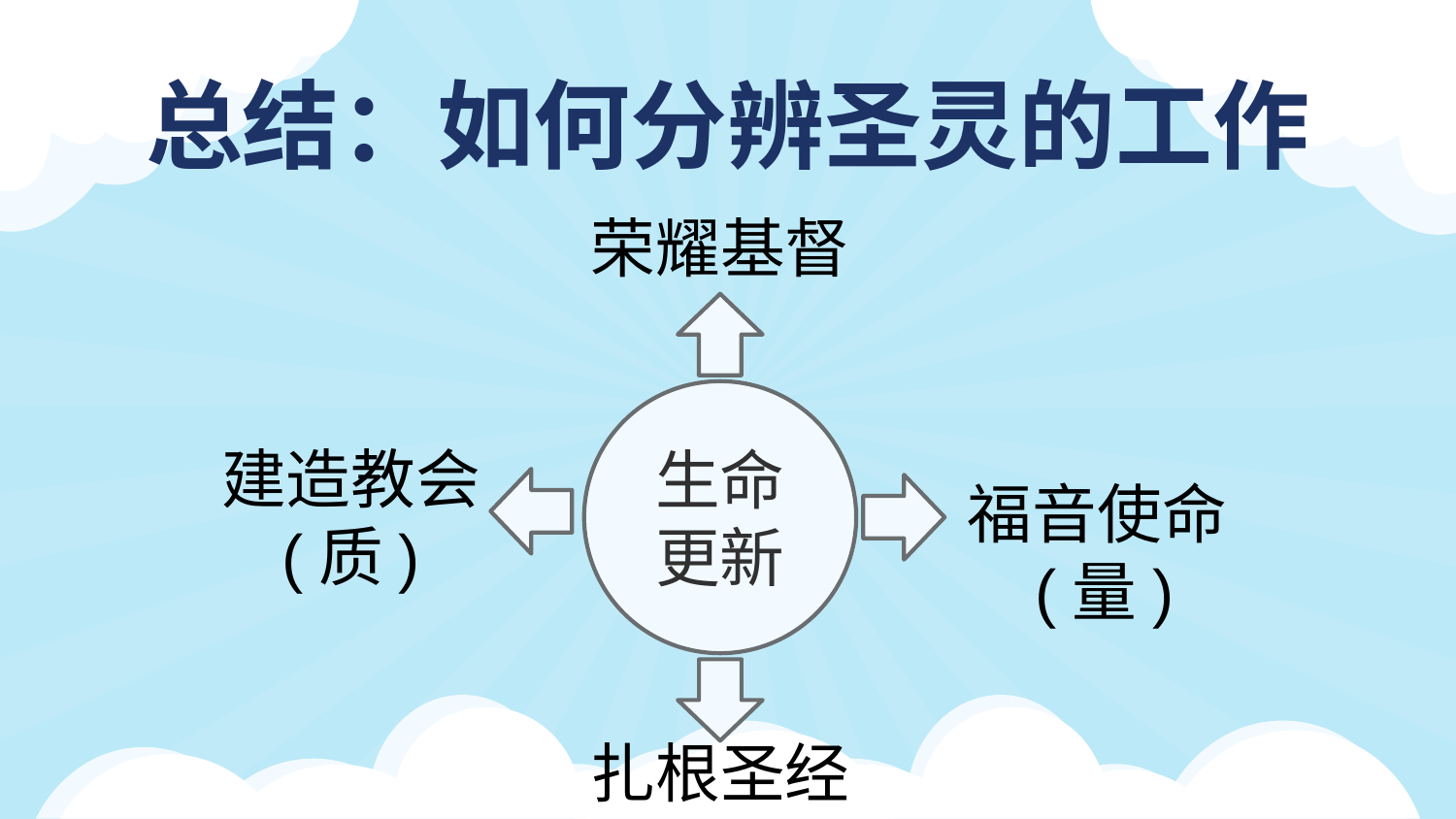

总结：如何分辨圣灵的工作
荣耀基督

生命更新
建造教会
(质)
福音使命(量)

扎根圣经